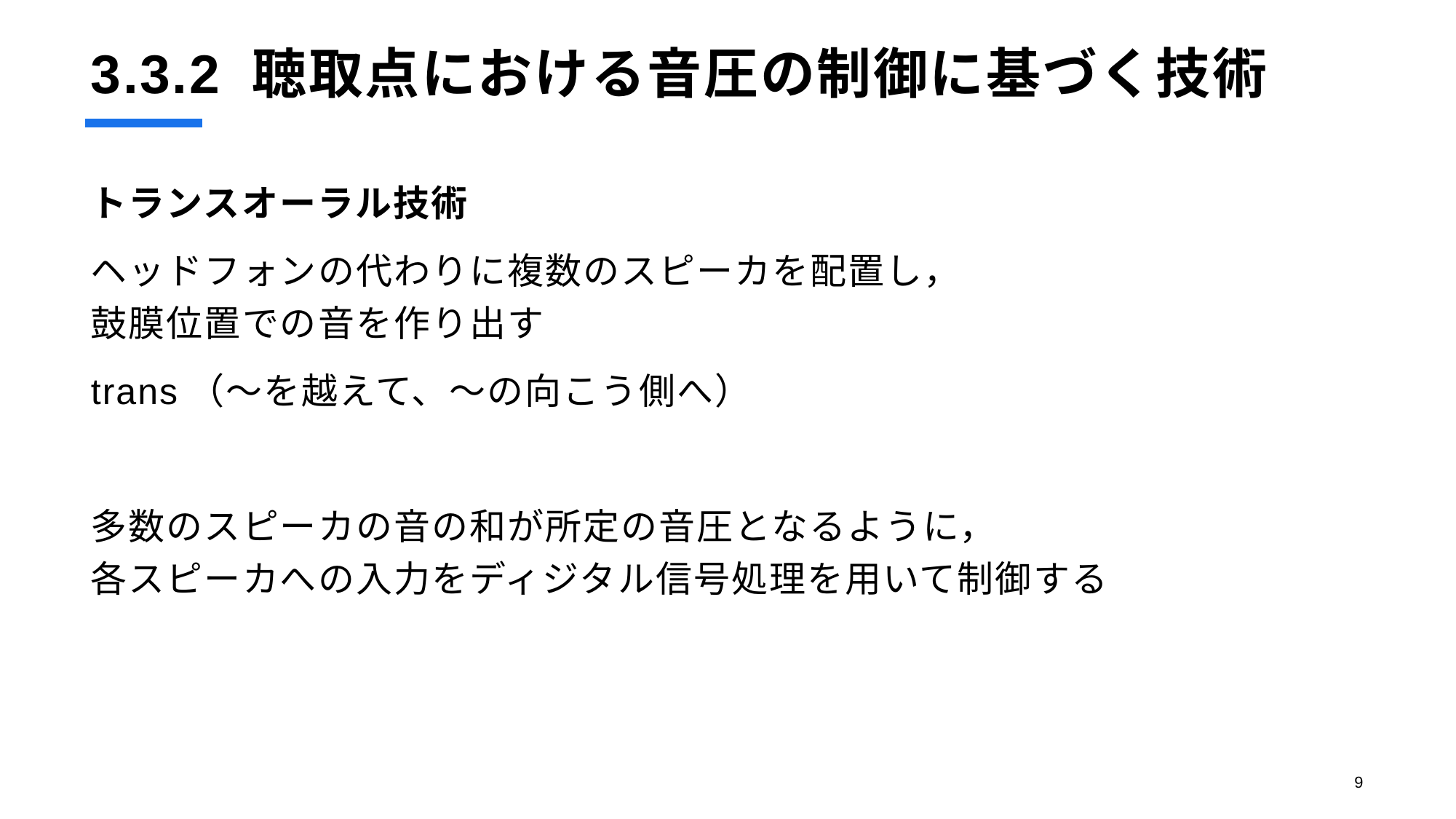

# 3.3.2 聴取点における音圧の制御に基づく技術
トランスオーラル技術
ヘッドフォンの代わりに複数のスピーカを配置し，
鼓膜位置での音を作り出す
trans（〜を越えて、〜の向こう側へ）

多数のスピーカの音の和が所定の音圧となるように，
各スピーカへの入力をディジタル信号処理を用いて制御する
9